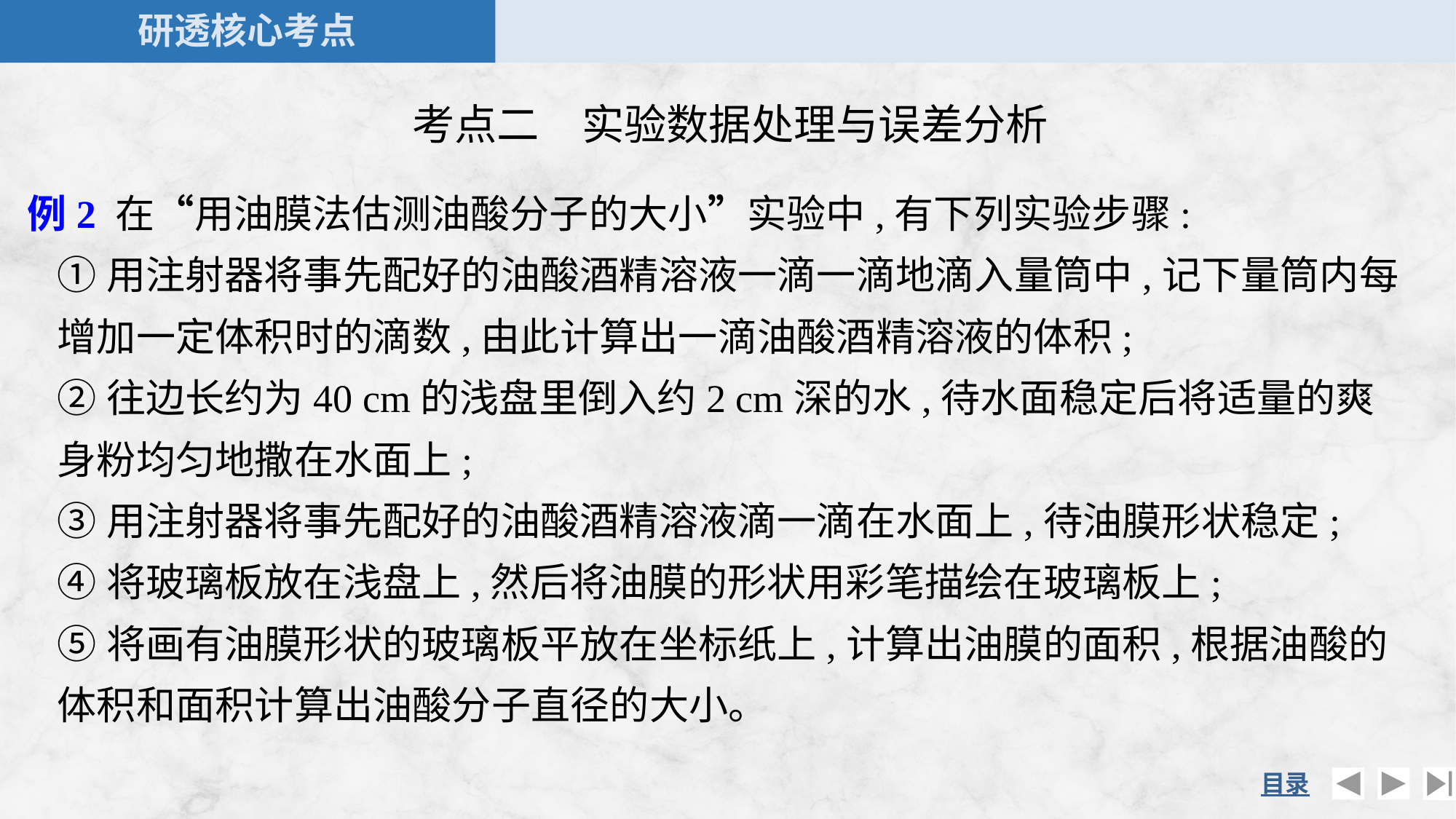

考点二　实验数据处理与误差分析
例2 在“用油膜法估测油酸分子的大小”实验中,有下列实验步骤:
	①用注射器将事先配好的油酸酒精溶液一滴一滴地滴入量筒中,记下量筒内每增加一定体积时的滴数,由此计算出一滴油酸酒精溶液的体积;
	②往边长约为40 cm的浅盘里倒入约2 cm深的水,待水面稳定后将适量的爽身粉均匀地撒在水面上;
	③用注射器将事先配好的油酸酒精溶液滴一滴在水面上,待油膜形状稳定;
	④将玻璃板放在浅盘上,然后将油膜的形状用彩笔描绘在玻璃板上;
	⑤将画有油膜形状的玻璃板平放在坐标纸上,计算出油膜的面积,根据油酸的体积和面积计算出油酸分子直径的大小。